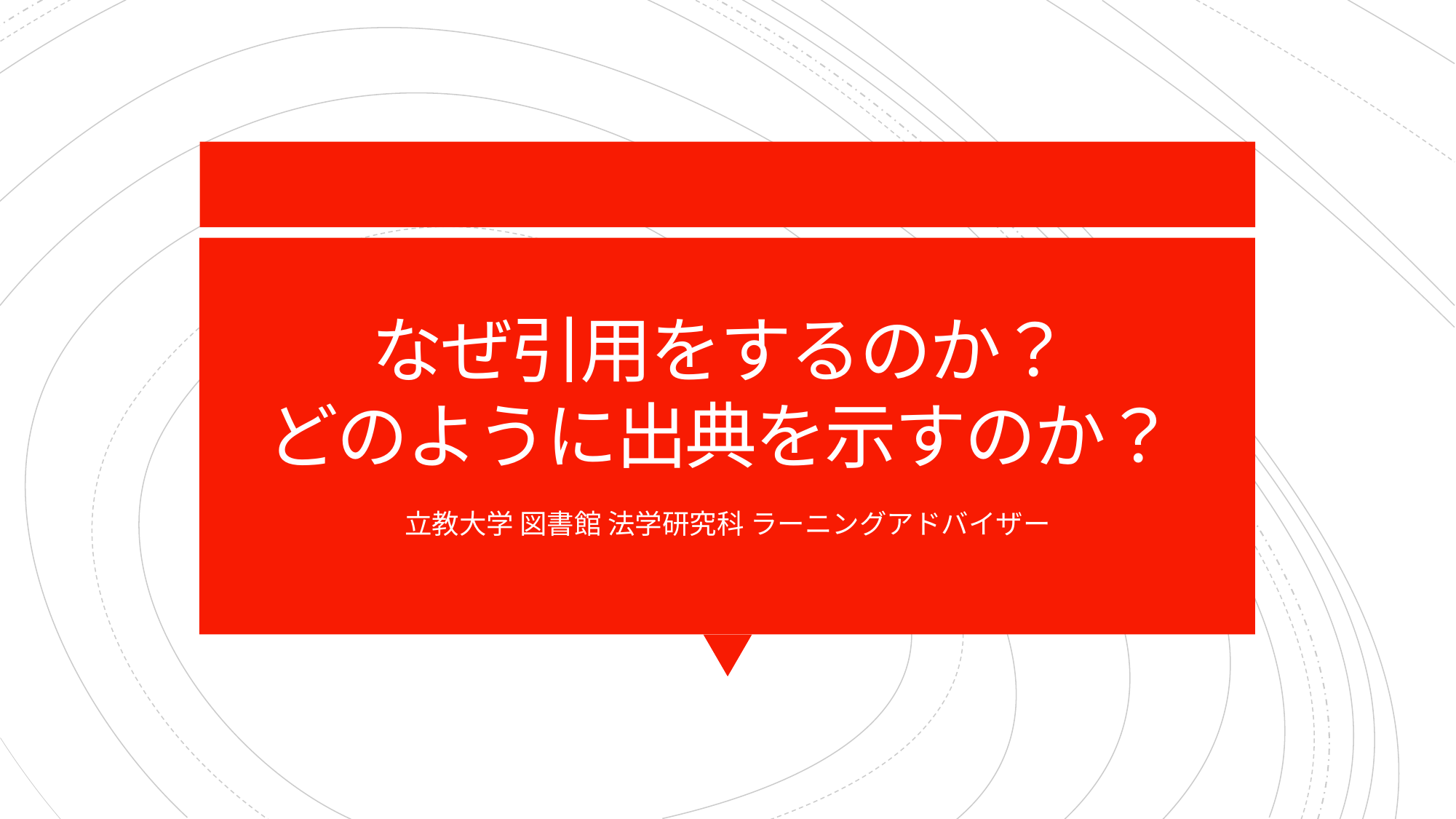

# なぜ引用をするのか？ どのように出典を示すのか？
立教大学 図書館 法学研究科 ラーニングアドバイザー